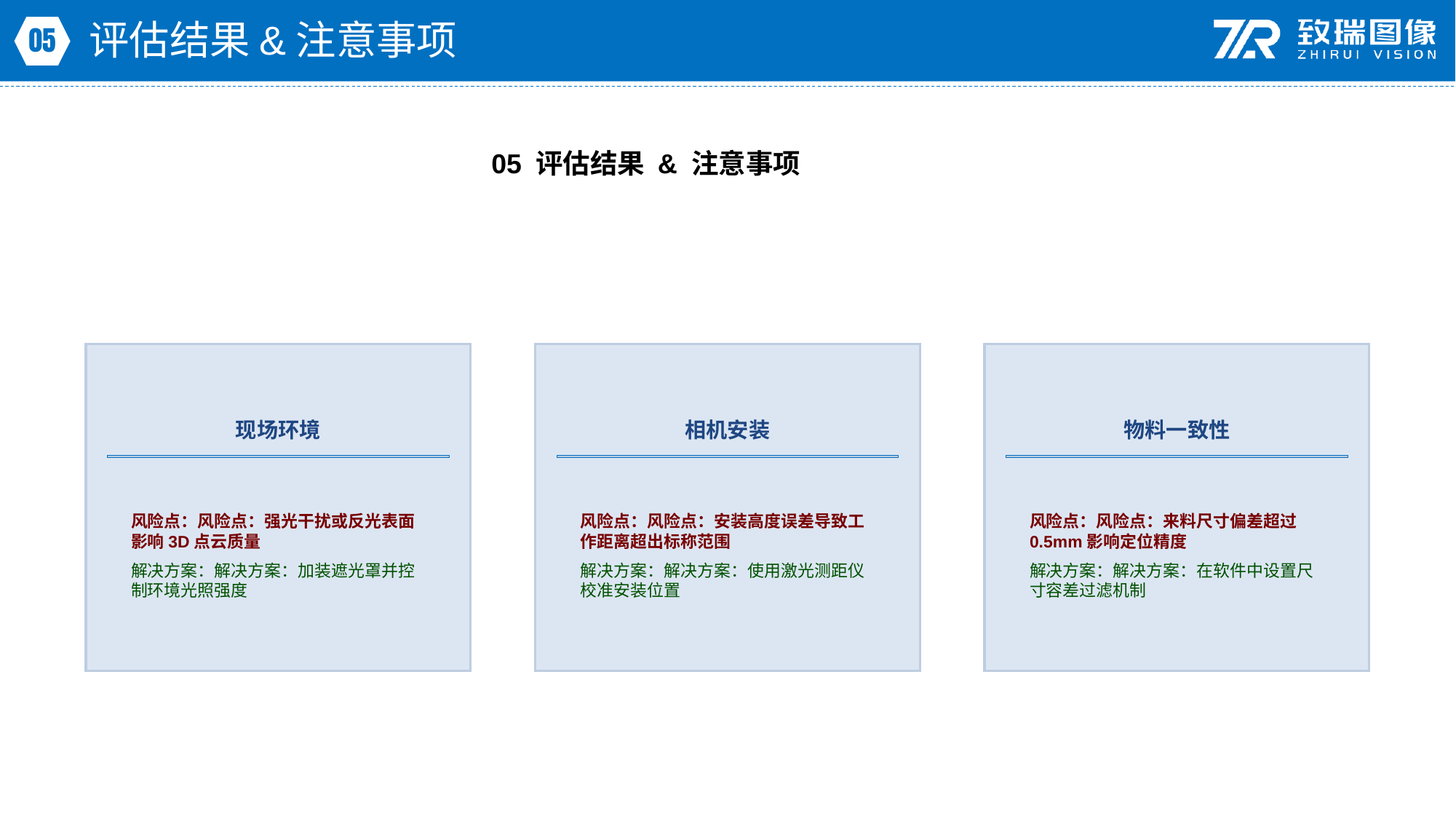

评估结果&注意事项
05

05 评估结果 & 注意事项

现场环境

相机安装

物料一致性

风险点：风险点：强光干扰或反光表面影响3D点云质量
解决方案：解决方案：加装遮光罩并控制环境光照强度

风险点：风险点：安装高度误差导致工作距离超出标称范围
解决方案：解决方案：使用激光测距仪校准安装位置

风险点：风险点：来料尺寸偏差超过0.5mm影响定位精度
解决方案：解决方案：在软件中设置尺寸容差过滤机制